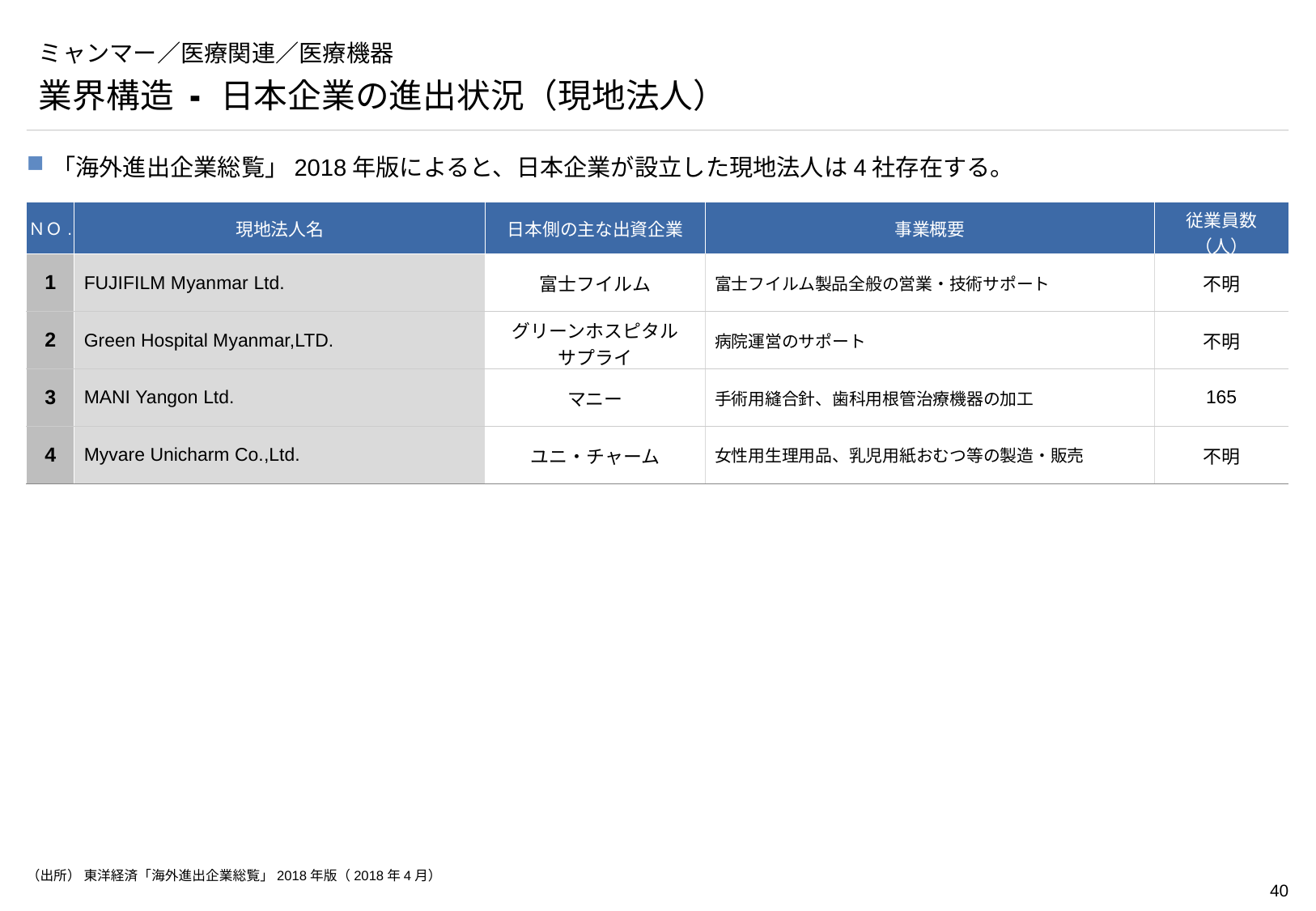

# ミャンマー／医療関連／医療機器
業界構造 - 日本企業の進出状況（現地法人）
「海外進出企業総覧」2018年版によると、日本企業が設立した現地法人は4社存在する。
| ＮＯ. | 現地法人名 | 日本側の主な出資企業 | 事業概要 | 従業員数（人） |
| --- | --- | --- | --- | --- |
| 1 | FUJIFILM Myanmar Ltd. | 富士フイルム | 富士フイルム製品全般の営業・技術サポート | 不明 |
| 2 | Green Hospital Myanmar,LTD. | グリーンホスピタル サプライ | 病院運営のサポート | 不明 |
| 3 | MANI Yangon Ltd. | マニー | 手術用縫合針、歯科用根管治療機器の加工 | 165 |
| 4 | Myvare Unicharm Co.,Ltd. | ユニ・チャーム | 女性用生理用品、乳児用紙おむつ等の製造・販売 | 不明 |
（出所） 東洋経済「海外進出企業総覧」2018年版（2018年4月）